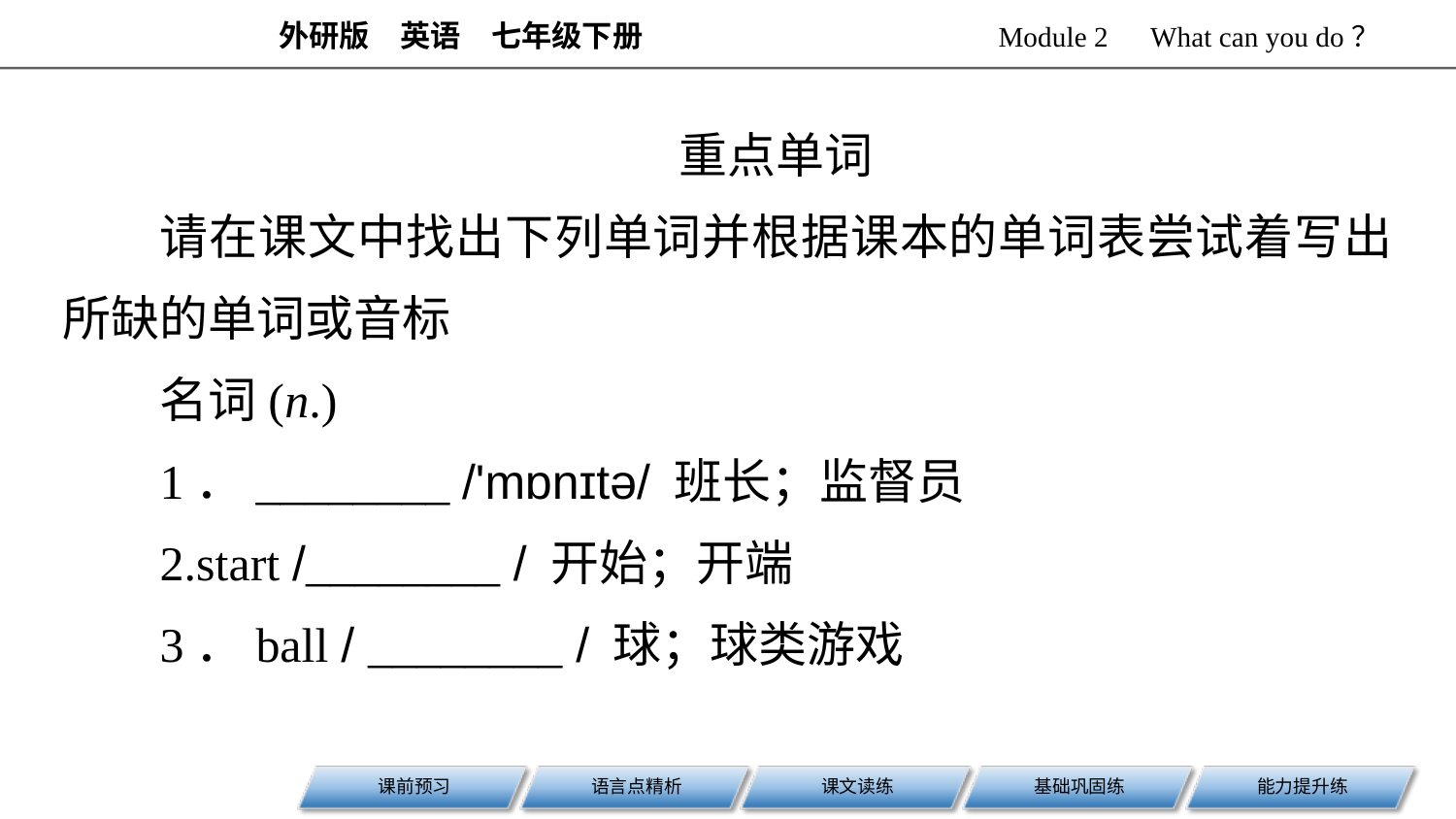

重点单词
请在课文中找出下列单词并根据课本的单词表尝试着写出所缺的单词或音标
名词(n.)
1．________ /'mɒnɪtə/ 班长；监督员
2.start /________ / 开始；开端
3．ball / ________ / 球；球类游戏